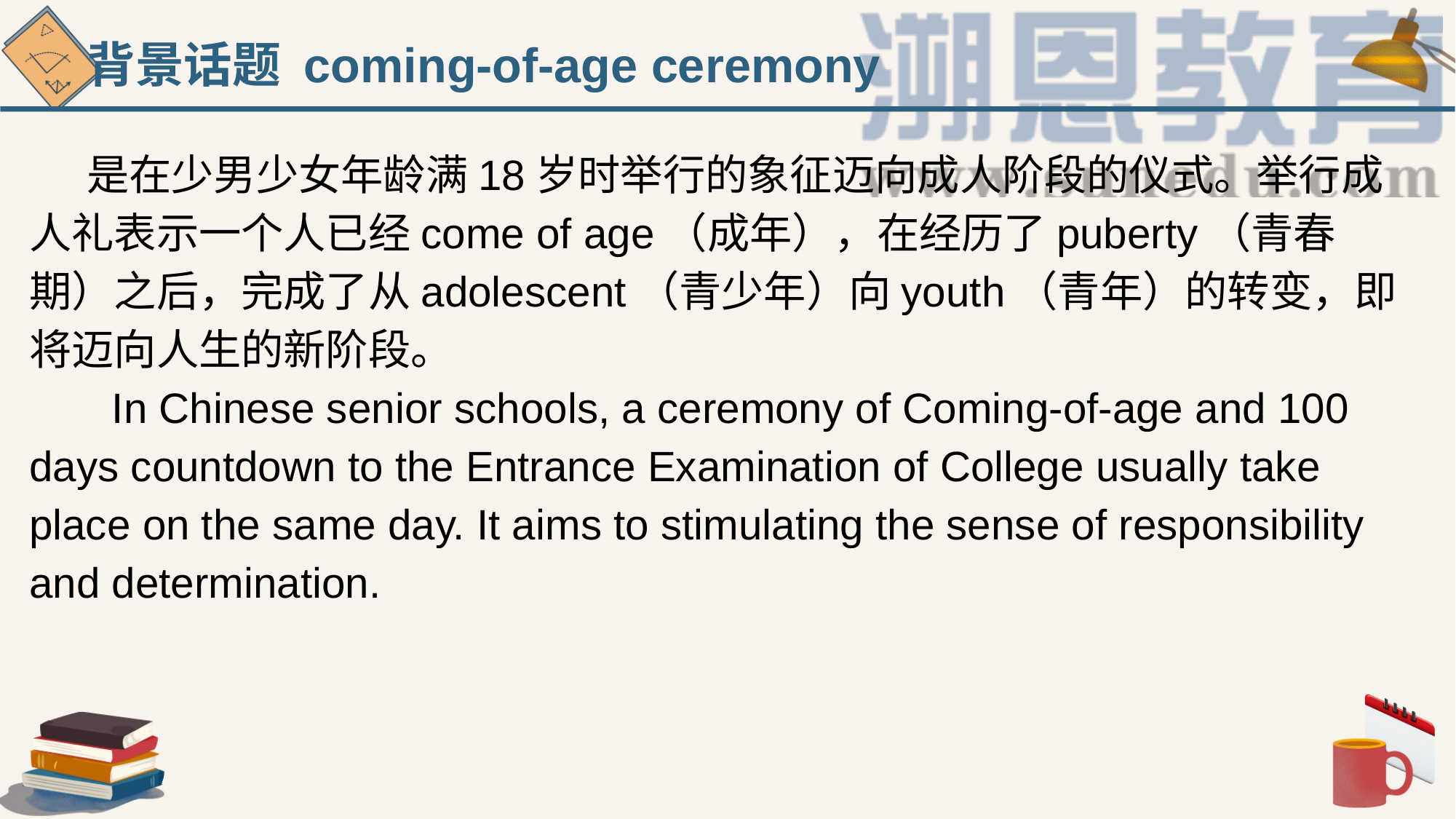

背景话题 coming-of-age ceremony

     是在少男少女年龄满18岁时举行的象征迈向成人阶段的仪式。举行成人礼表示一个人已经come of age（成年），在经历了puberty（青春期）之后，完成了从adolescent（青少年）向youth（青年）的转变，即将迈向人生的新阶段。
       In Chinese senior schools, a ceremony of Coming-of-age and 100 days countdown to the Entrance Examination of College usually take place on the same day. It aims to stimulating the sense of responsibility and determination.